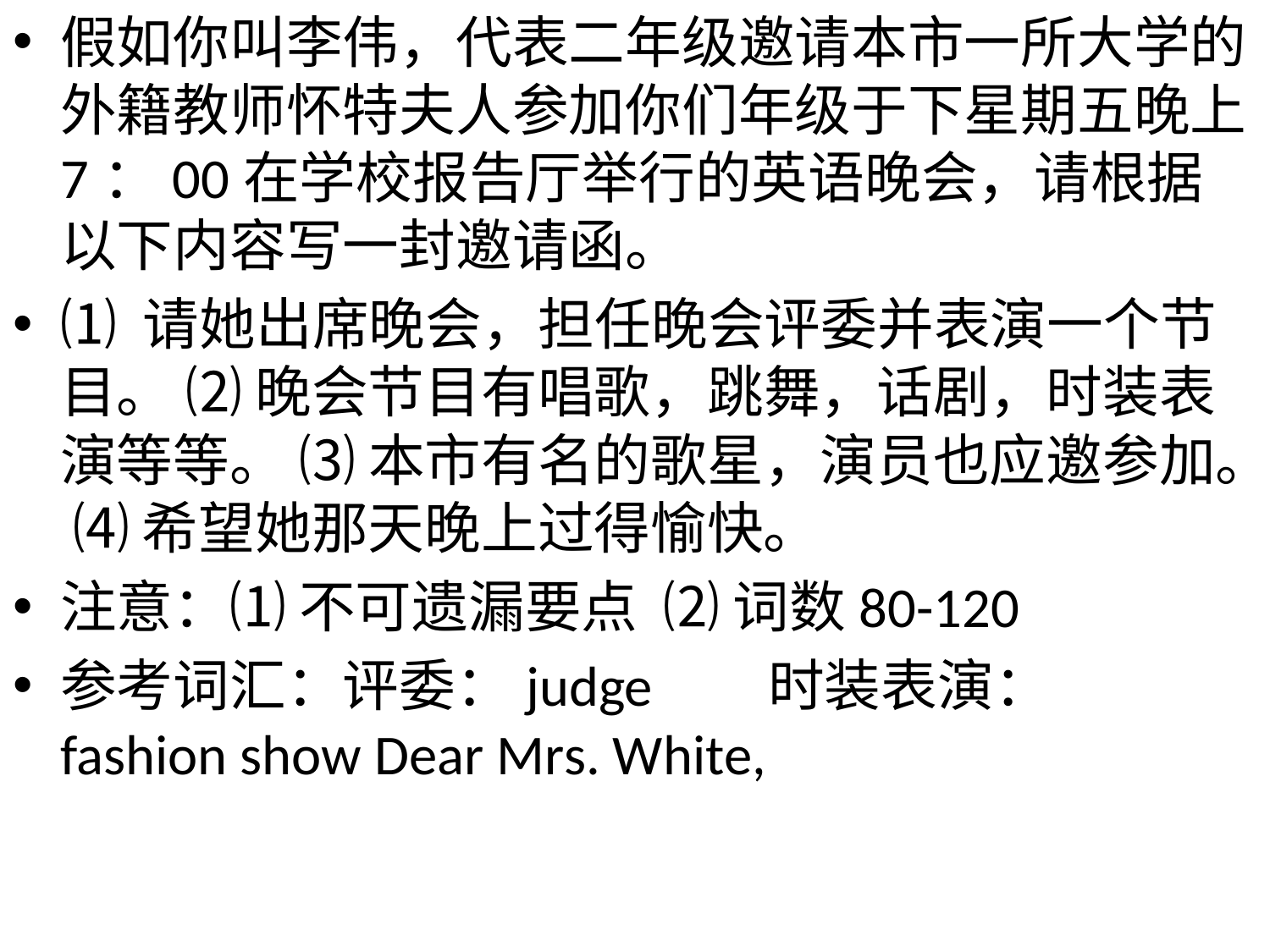

假如你叫李伟，代表二年级邀请本市一所大学的外籍教师怀特夫人参加你们年级于下星期五晚上7：00在学校报告厅举行的英语晚会，请根据以下内容写一封邀请函。
⑴ 请她出席晚会，担任晚会评委并表演一个节目。 ⑵ 晚会节目有唱歌，跳舞，话剧，时装表演等等。 ⑶ 本市有名的歌星，演员也应邀参加。 ⑷ 希望她那天晚上过得愉快。
注意：⑴ 不可遗漏要点  ⑵ 词数80-120
参考词汇：评委：judge        时装表演：fashion show Dear Mrs. White,